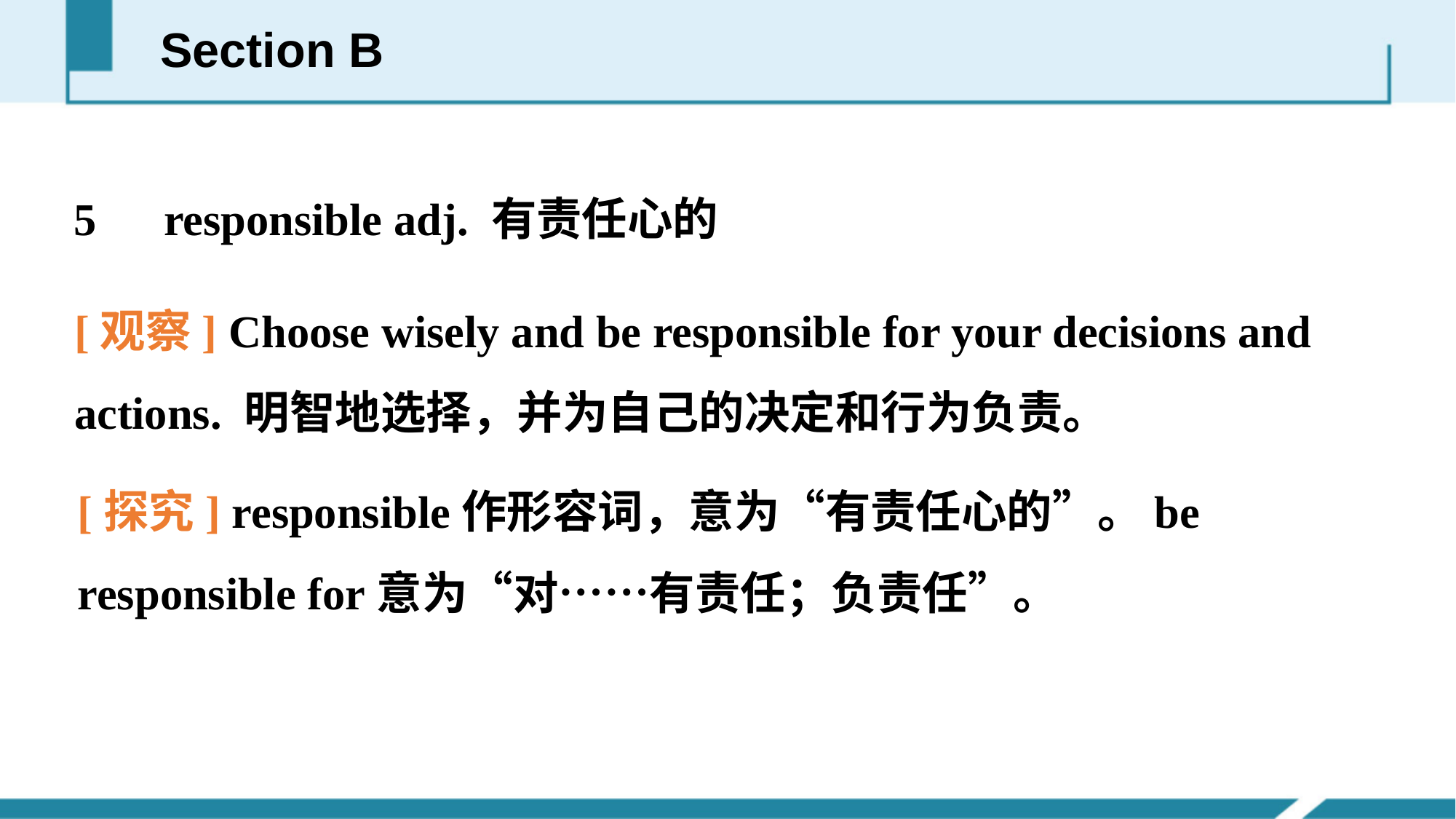

Section B
5　responsible adj. 有责任心的
[观察] Choose wisely and be responsible for your decisions and actions. 明智地选择，并为自己的决定和行为负责。
[探究] responsible作形容词，意为“有责任心的”。be responsible for意为“对……有责任；负责任”。